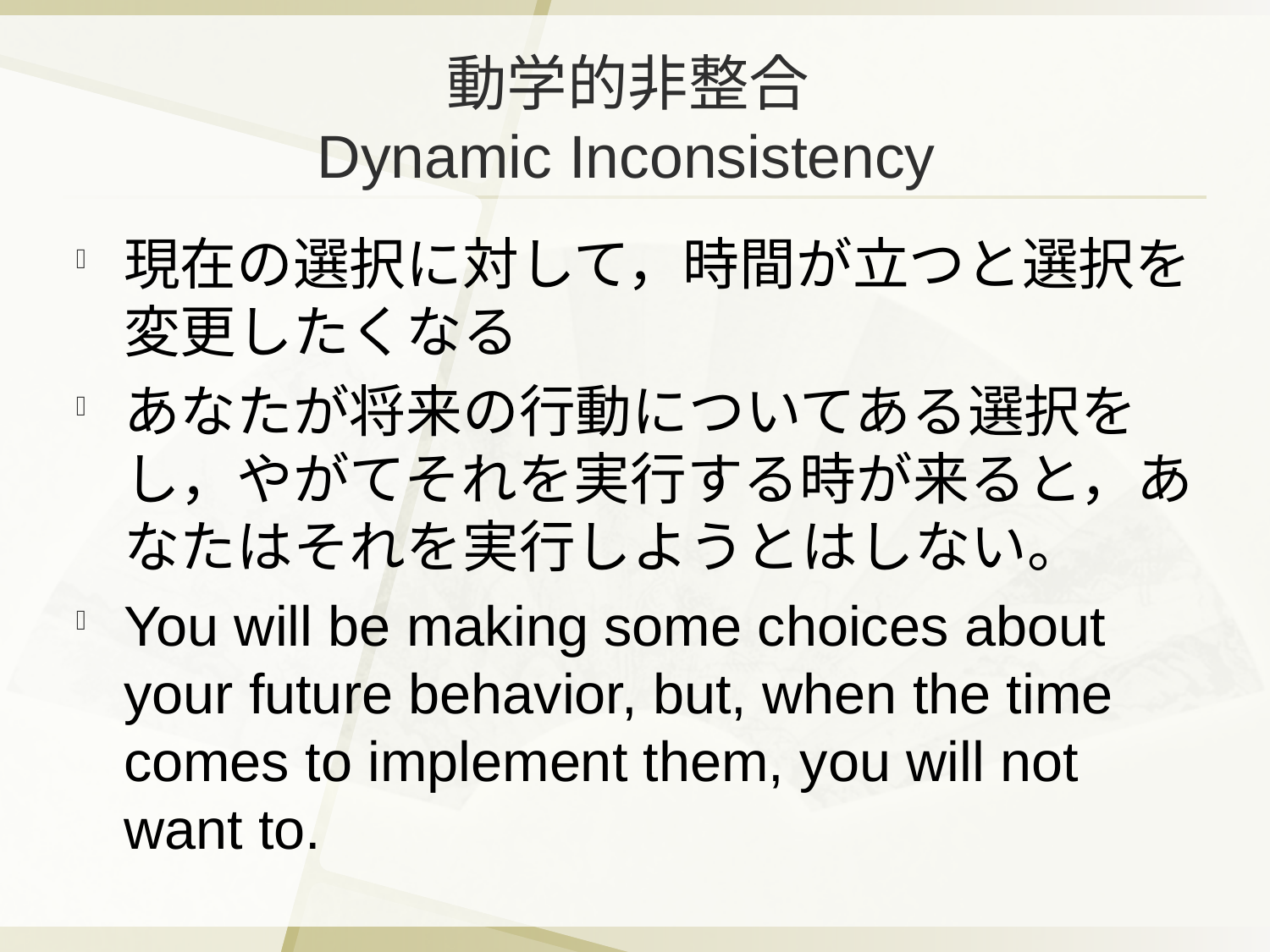

# 動学的非整合 Dynamic Inconsistency
現在の選択に対して，時間が立つと選択を変更したくなる
あなたが将来の行動についてある選択をし，やがてそれを実行する時が来ると，あなたはそれを実行しようとはしない。
You will be making some choices about your future behavior, but, when the time comes to implement them, you will not want to.